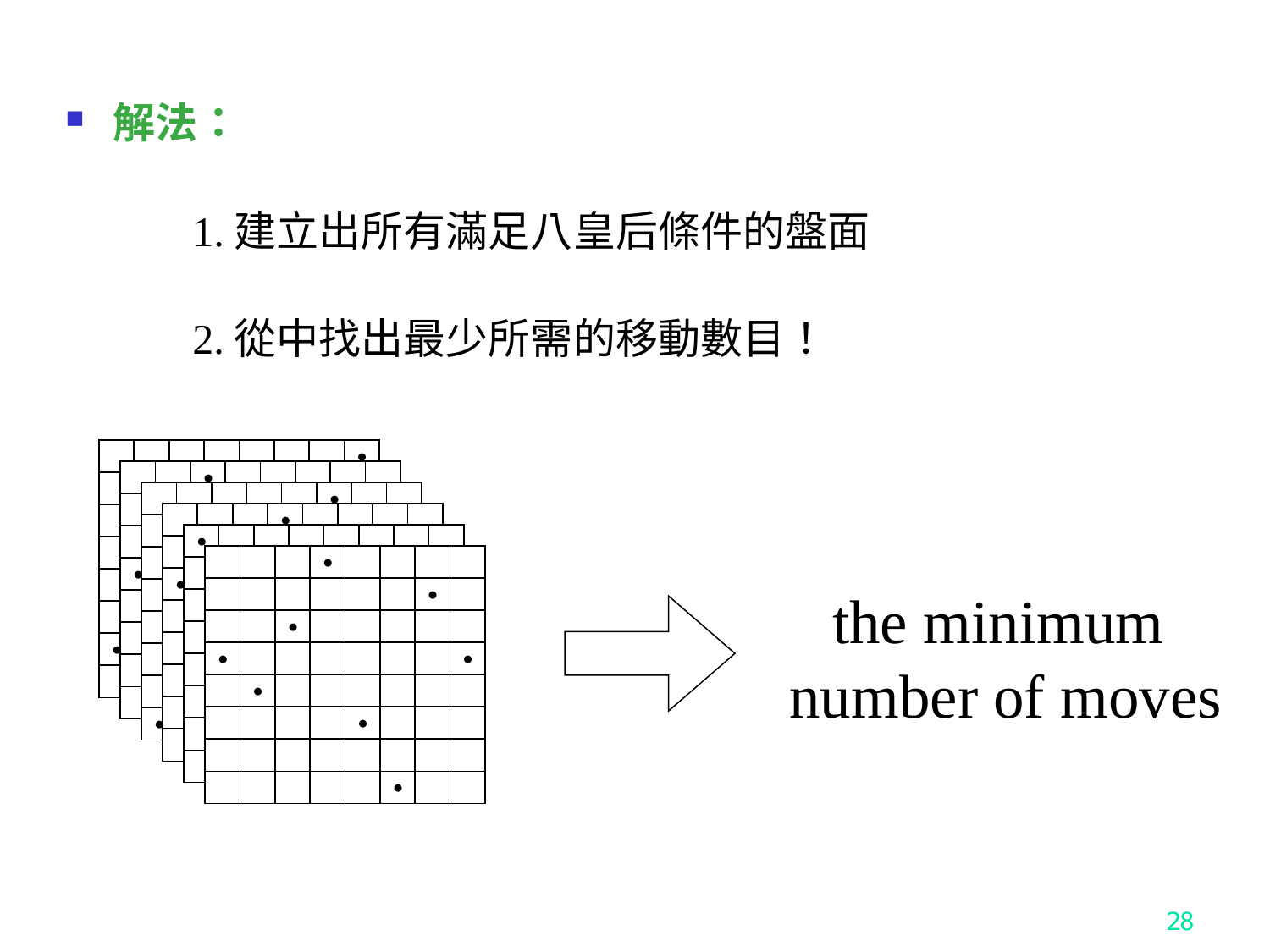

解法：

	1.建立出所有滿足八皇后條件的盤面

	2.從中找出最少所需的移動數目！
|  |  |  |  |  |  |  | ● |
| --- | --- | --- | --- | --- | --- | --- | --- |
|  |  |  |  |  |  | ● |  |
|  |  | ● |  |  |  |  |  |
|  |  |  |  |  |  |  | ● |
|  | ● |  |  |  |  |  |  |
|  |  |  |  | ● |  |  |  |
| ● |  |  |  |  |  |  |  |
|  |  |  |  |  | ● |  |  |
|  |  | ● |  |  |  |  |  |
| --- | --- | --- | --- | --- | --- | --- | --- |
|  |  |  |  |  |  | ● |  |
|  |  | ● |  |  |  |  |  |
| ● |  |  |  |  |  |  | ● |
|  | ● |  |  |  |  |  |  |
|  |  |  |  | ● |  |  |  |
|  |  |  |  |  |  |  |  |
|  |  |  |  |  | ● |  |  |
|  |  |  |  |  | ● |  |  |
| --- | --- | --- | --- | --- | --- | --- | --- |
|  |  |  |  |  |  | ● |  |
|  |  | ● |  |  |  |  |  |
|  |  |  |  |  |  |  | ● |
|  | ● |  |  |  |  |  |  |
|  |  |  |  | ● |  |  |  |
|  |  |  |  |  |  |  |  |
| ● |  |  |  |  | ● |  |  |
|  |  |  | ● |  |  |  |  |
| --- | --- | --- | --- | --- | --- | --- | --- |
|  |  |  |  |  |  | ● |  |
| ● |  | ● |  |  |  |  |  |
|  |  |  |  |  |  |  | ● |
|  | ● |  |  |  |  |  |  |
|  |  |  |  | ● |  |  |  |
|  |  |  |  |  |  |  |  |
|  |  |  |  |  | ● |  |  |
| ● |  |  |  |  |  |  |  |
| --- | --- | --- | --- | --- | --- | --- | --- |
|  |  |  |  |  |  | ● |  |
|  |  | ● |  |  |  |  |  |
|  |  |  |  |  |  |  | ● |
|  | ● |  |  |  |  |  |  |
|  |  |  |  | ● |  |  |  |
|  |  |  |  |  |  |  |  |
|  |  |  |  |  | ● |  |  |
|  |  |  | ● |  |  |  |  |
| --- | --- | --- | --- | --- | --- | --- | --- |
|  |  |  |  |  |  | ● |  |
|  |  | ● |  |  |  |  |  |
| ● |  |  |  |  |  |  | ● |
|  | ● |  |  |  |  |  |  |
|  |  |  |  | ● |  |  |  |
|  |  |  |  |  |  |  |  |
|  |  |  |  |  | ● |  |  |
the minimum
number of moves

28